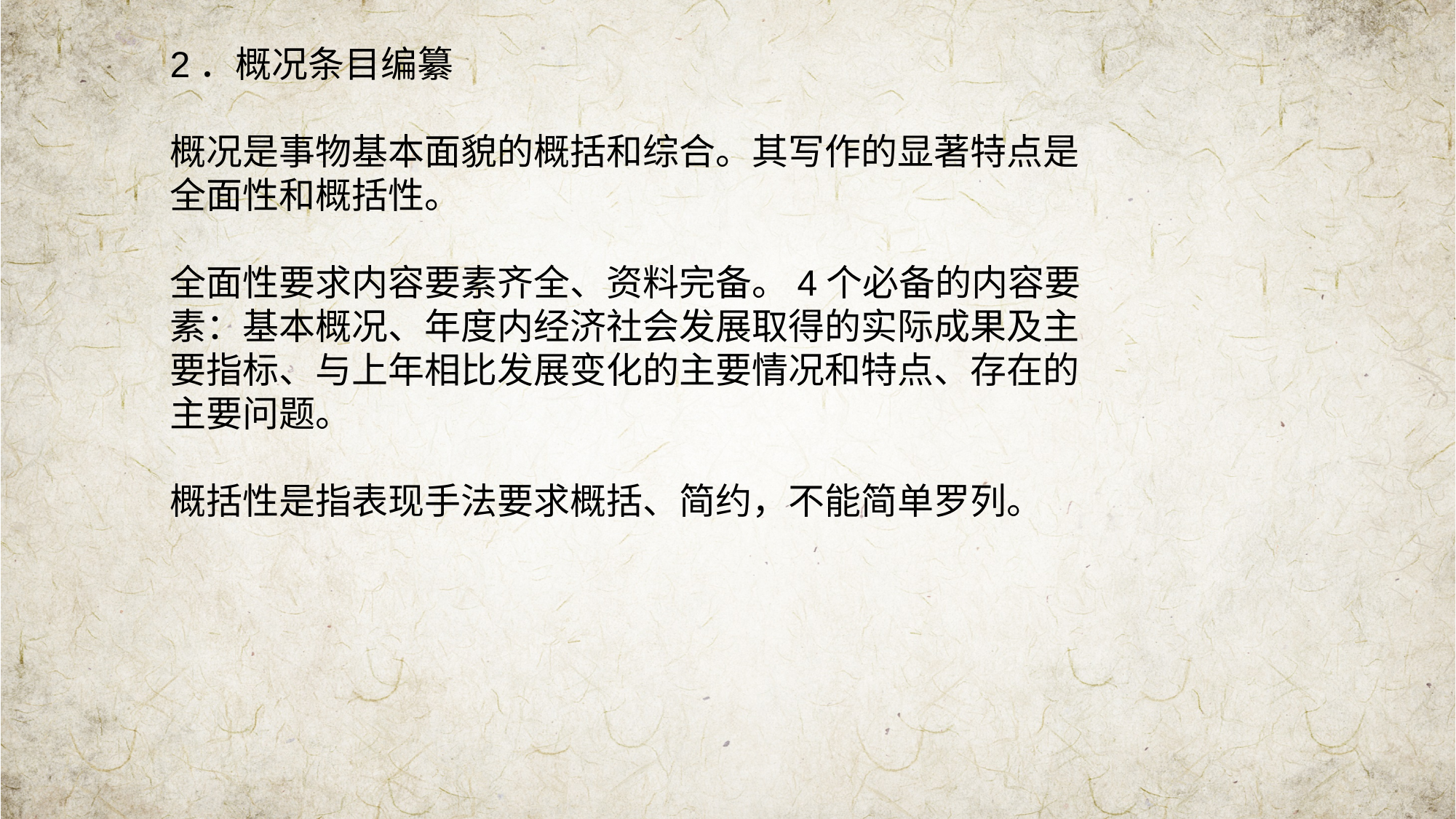

2．概况条目编纂

概况是事物基本面貌的概括和综合。其写作的显著特点是全面性和概括性。

全面性要求内容要素齐全、资料完备。4个必备的内容要素：基本概况、年度内经济社会发展取得的实际成果及主要指标、与上年相比发展变化的主要情况和特点、存在的主要问题。

概括性是指表现手法要求概括、简约，不能简单罗列。